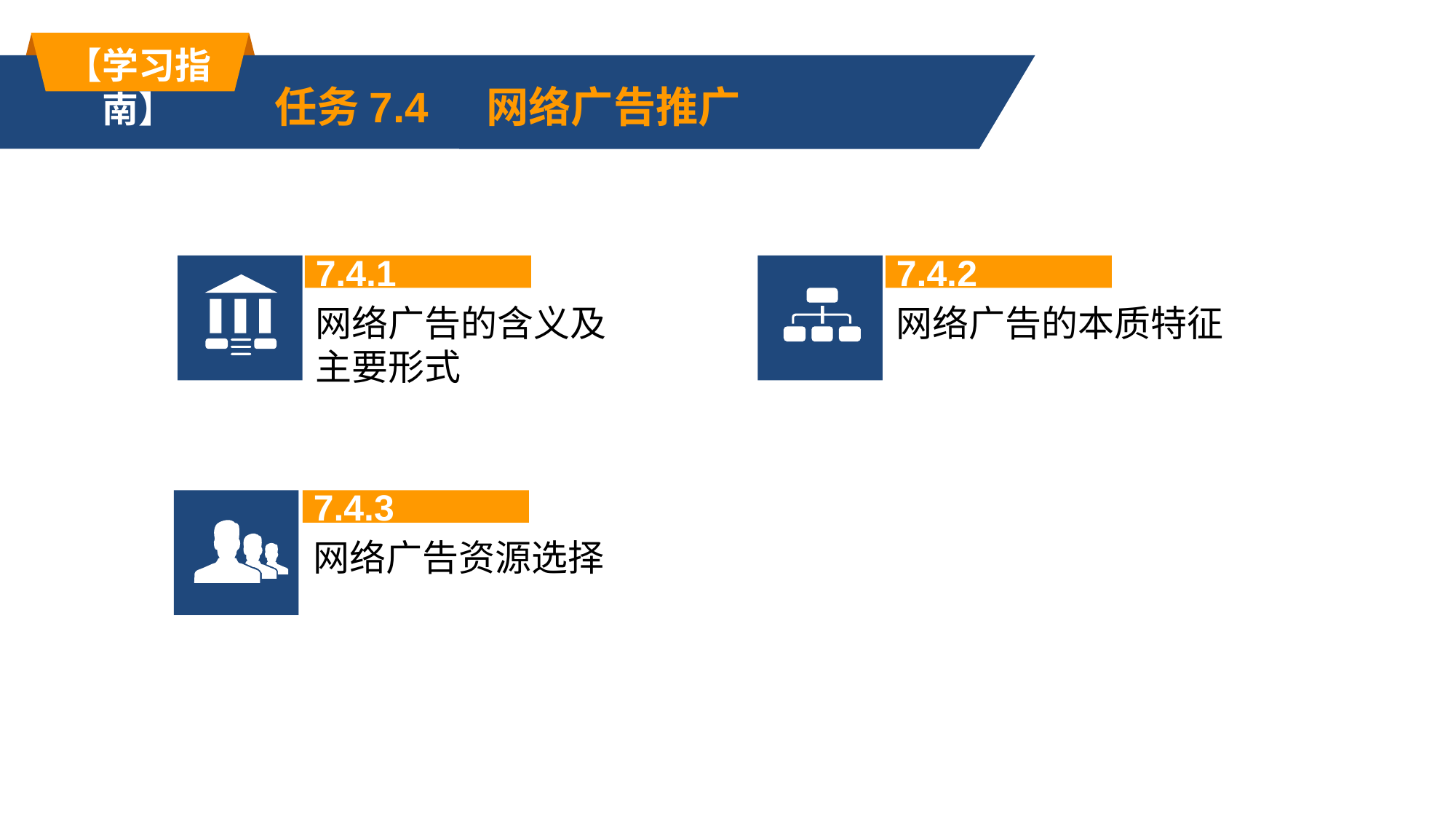

【学习指南】

任务7.4    网络广告推广

7.4.1

7.4.2

网络广告的含义及主要形式
网络广告的本质特征
7.4.3

网络广告资源选择